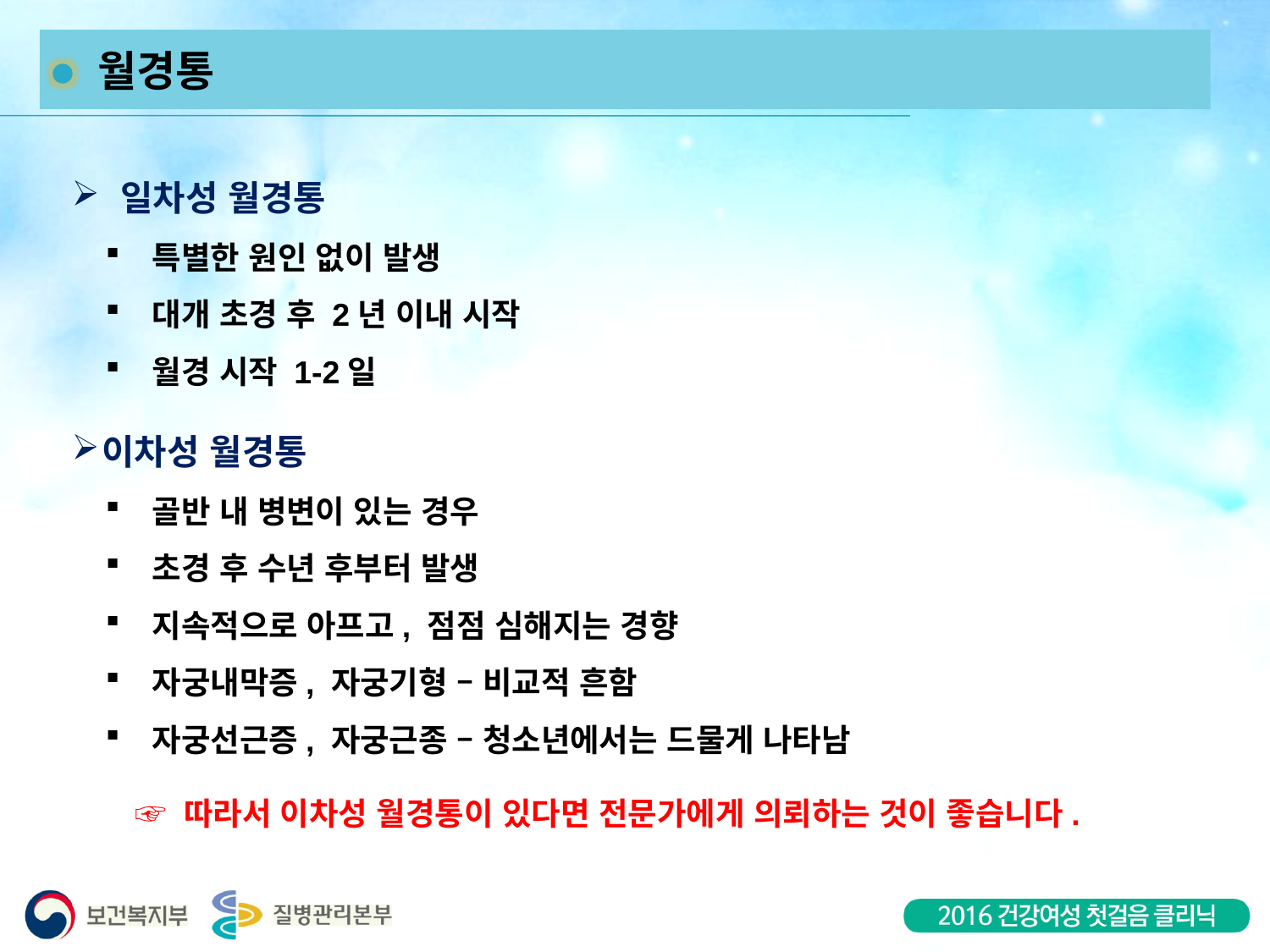

월경통

 일차성 월경통
 특별한 원인 없이 발생
 대개 초경 후 2년 이내 시작
 월경 시작 1-2일

이차성 월경통
 골반 내 병변이 있는 경우
 초경 후 수년 후부터 발생
 지속적으로 아프고, 점점 심해지는 경향
 자궁내막증, 자궁기형 – 비교적 흔함
 자궁선근증, 자궁근종 – 청소년에서는 드물게 나타남

☞ 따라서 이차성 월경통이 있다면 전문가에게 의뢰하는 것이 좋습니다.